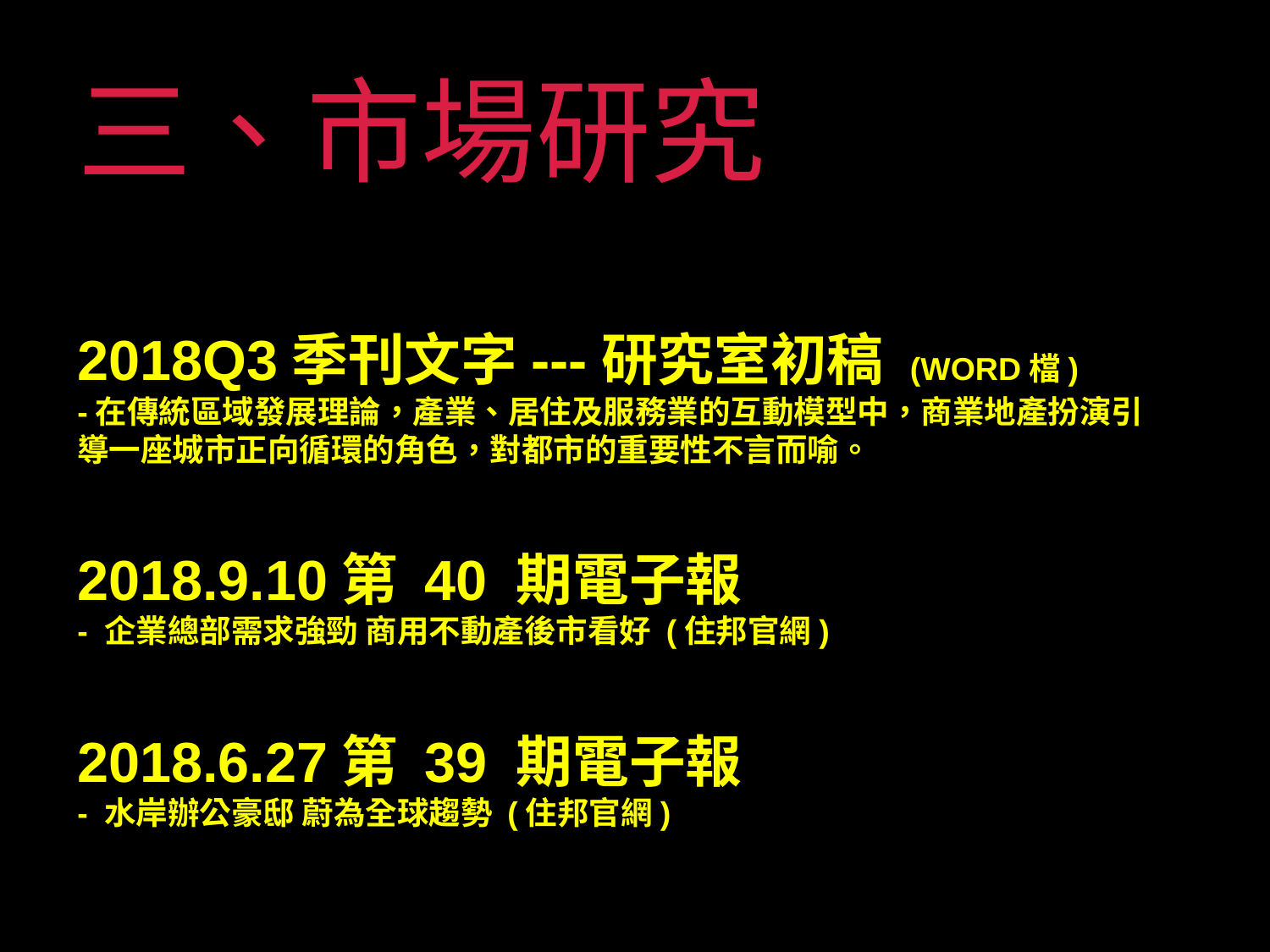

三、市場研究
2018Q3季刊文字---研究室初稿 (WORD檔)
-在傳統區域發展理論，產業、居住及服務業的互動模型中，商業地產扮演引導一座城市正向循環的角色，對都市的重要性不言而喻。
2018.9.10第 40 期電子報
- 企業總部需求強勁 商用不動產後市看好 (住邦官網)
2018.6.27第 39 期電子報
- 水岸辦公豪邸 蔚為全球趨勢 (住邦官網)